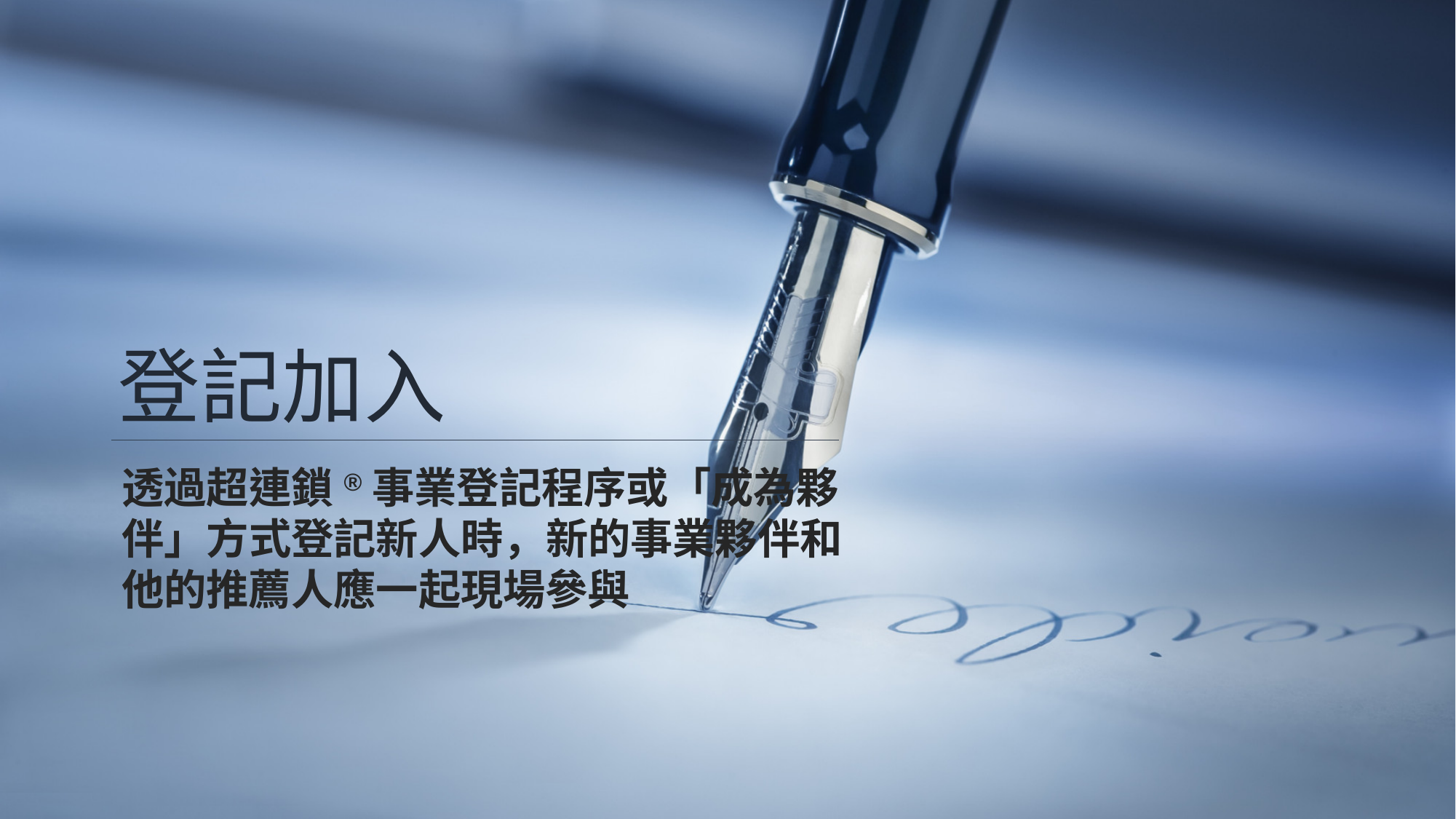

登記加入
透過超連鎖®事業登記程序或「成為夥伴」方式登記新人時，新的事業夥伴和他的推薦人應一起現場參與